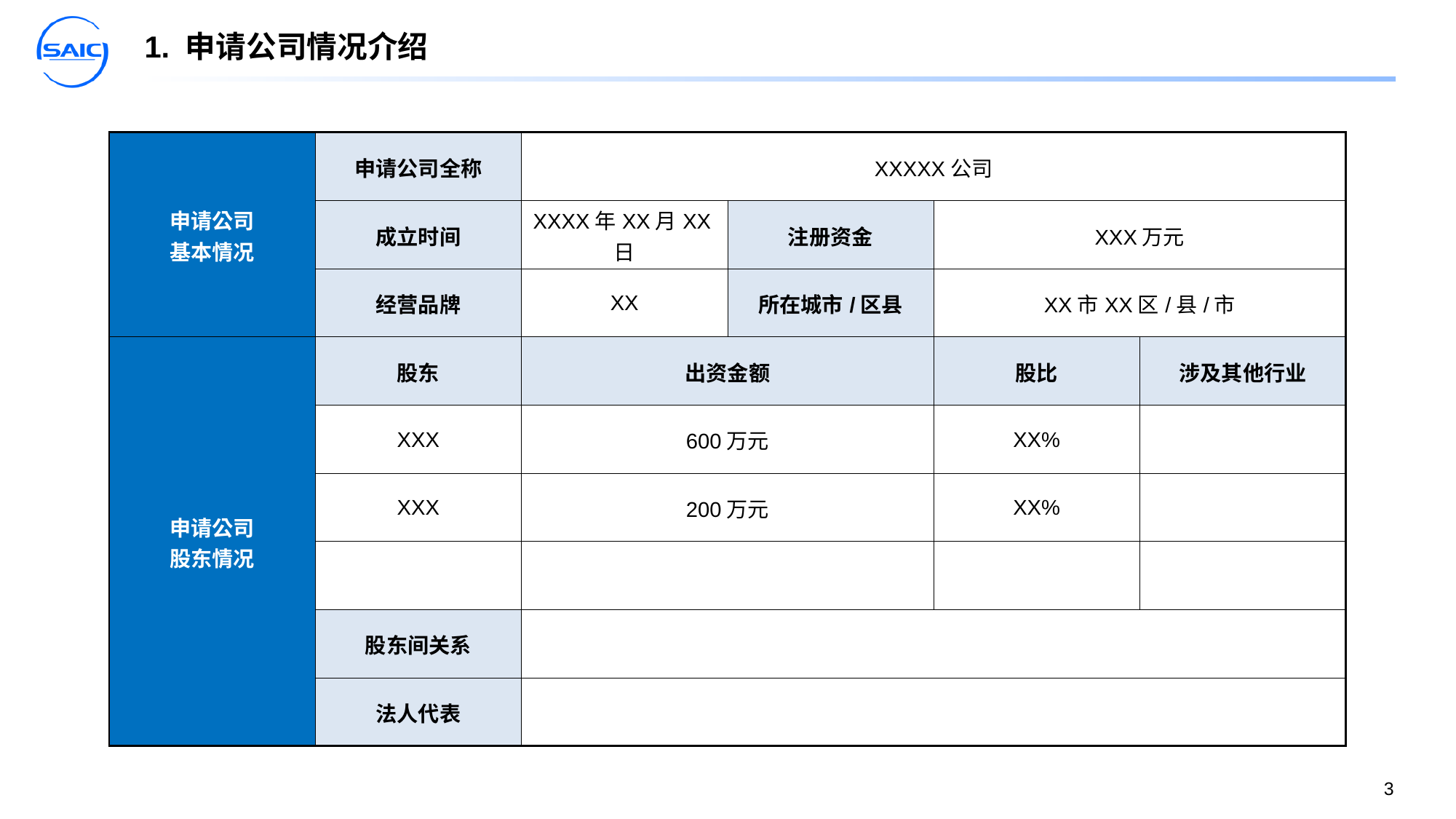

# 1. 申请公司情况介绍
| 申请公司 基本情况 | 申请公司全称 | XXXXX公司 |  |  |  |
| --- | --- | --- | --- | --- | --- |
|  | 成立时间 | XXXX年XX月XX日 | 注册资金 | XXX万元 |  |
|  | 经营品牌 | XX | 所在城市/区县 | XX市XX区/县/市 | 一汽大众 |
| 申请公司 股东情况 | 股东 | 出资金额 |  | 股比 | 涉及其他行业 |
|  | XXX | 600万元 |  | XX% |  |
|  | XXX | 200万元 |  | XX% |  |
|  |  |  |  |  |  |
|  | 股东间关系 |  |  |  |  |
|  | 法人代表 |  |  |  |  |